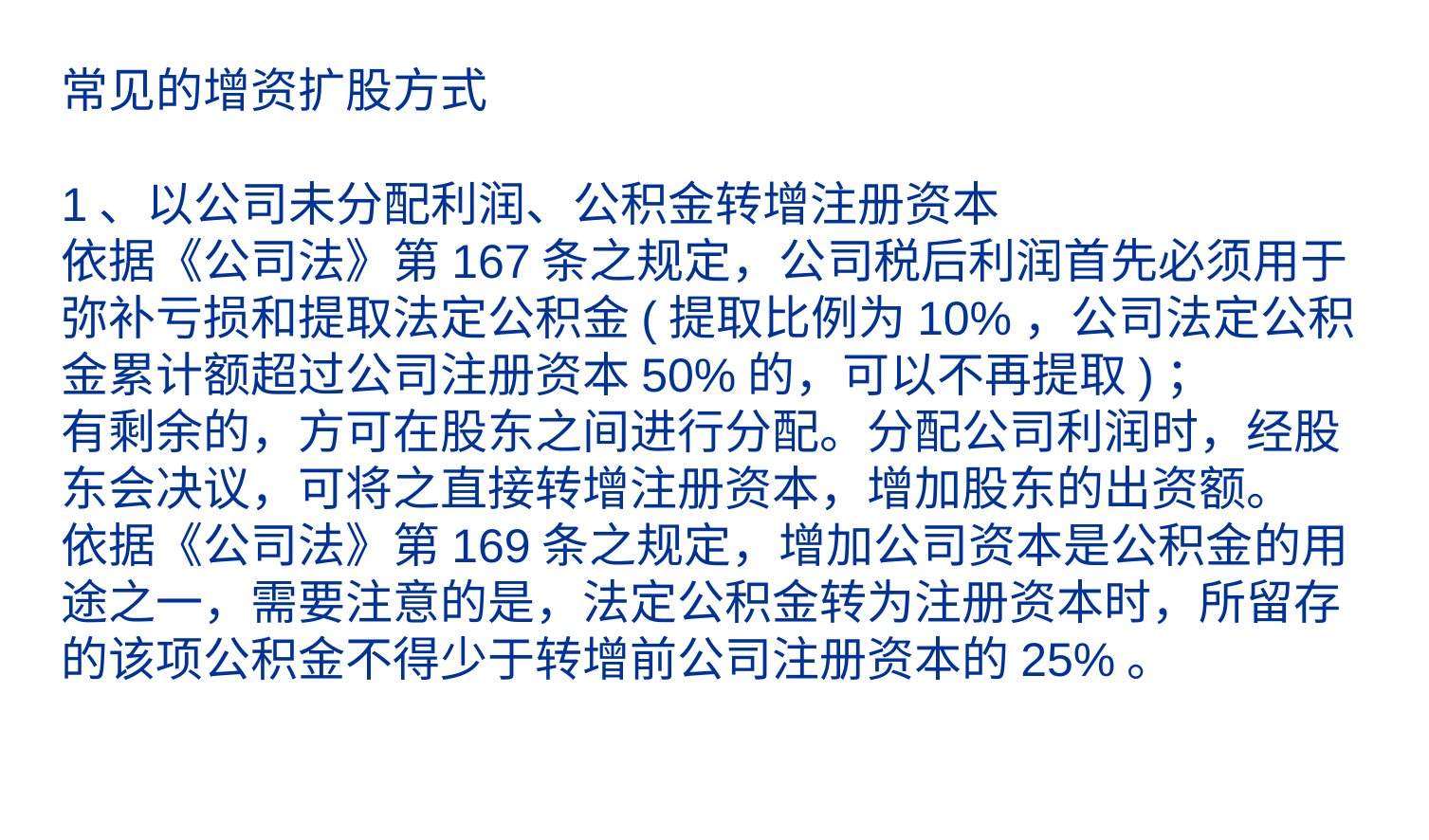

# 常见的增资扩股方式 1、以公司未分配利润、公积金转增注册资本 依据《公司法》第167条之规定，公司税后利润首先必须用于弥补亏损和提取法定公积金(提取比例为10%，公司法定公积金累计额超过公司注册资本50%的，可以不再提取)； 有剩余的，方可在股东之间进行分配。分配公司利润时，经股东会决议，可将之直接转增注册资本，增加股东的出资额。 依据《公司法》第169条之规定，增加公司资本是公积金的用途之一，需要注意的是，法定公积金转为注册资本时，所留存的该项公积金不得少于转增前公司注册资本的25%。